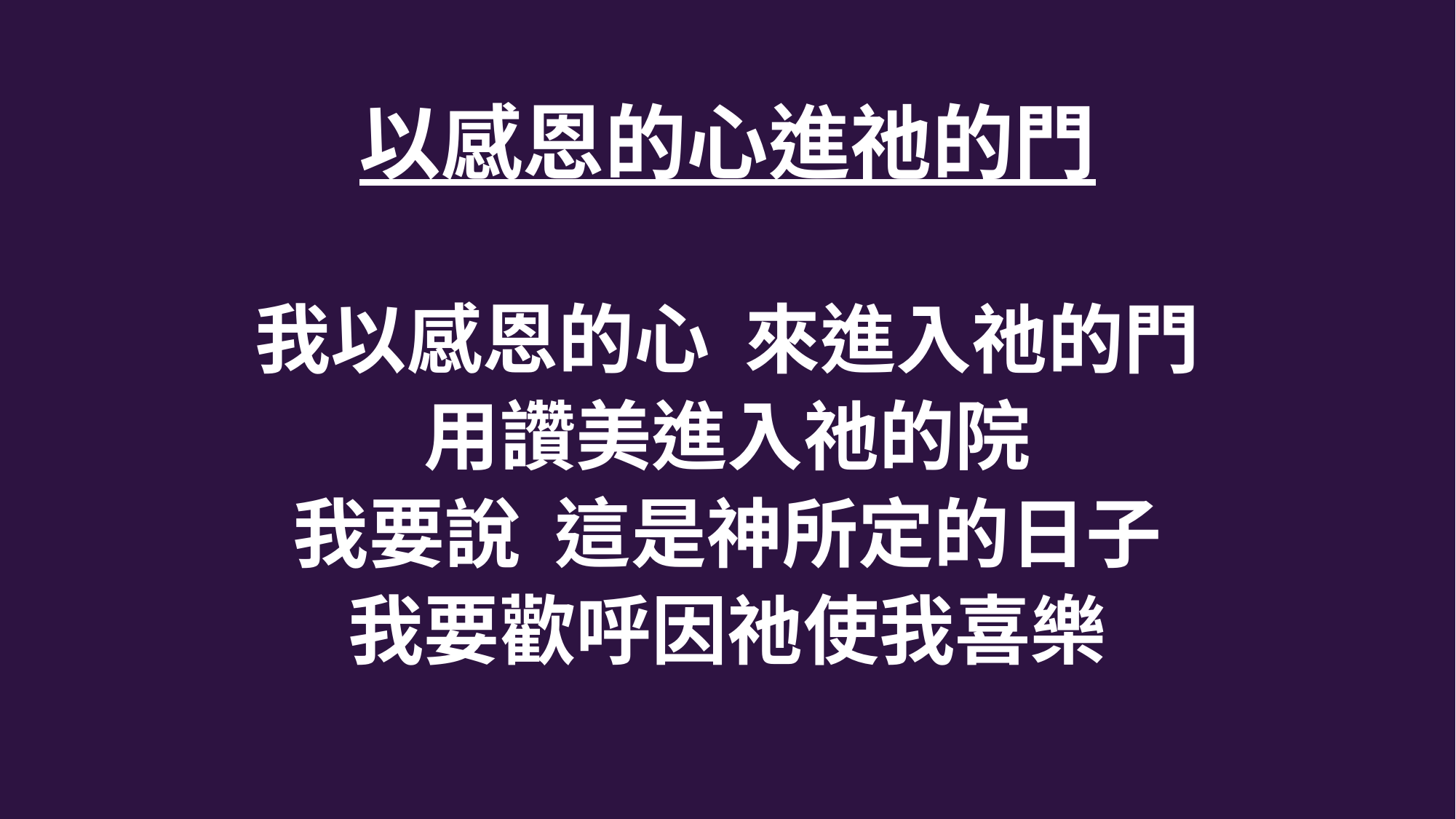

以感恩的心進祂的門

我以感恩的心  來進入祂的門
用讚美進入祂的院
我要說  這是神所定的日子
我要歡呼因祂使我喜樂